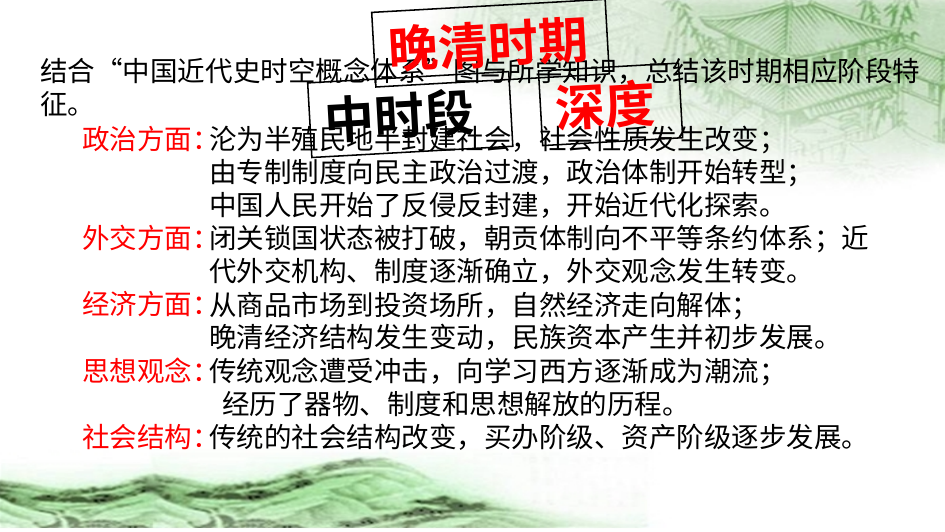

晚清时期
结合“中国近代史时空概念体系”图与所学知识，总结该时期相应阶段特征。
深度
中时段
政治方面：

外交方面：

经济方面：

思想观念：

社会结构：
沦为半殖民地半封建社会，社会性质发生改变；
由专制制度向民主政治过渡，政治体制开始转型；
中国人民开始了反侵反封建，开始近代化探索。
闭关锁国状态被打破，朝贡体制向不平等条约体系；近代外交机构、制度逐渐确立，外交观念发生转变。
从商品市场到投资场所，自然经济走向解体；
晚清经济结构发生变动，民族资本产生并初步发展。
传统观念遭受冲击，向学习西方逐渐成为潮流；
 经历了器物、制度和思想解放的历程。
传统的社会结构改变，买办阶级、资产阶级逐步发展。